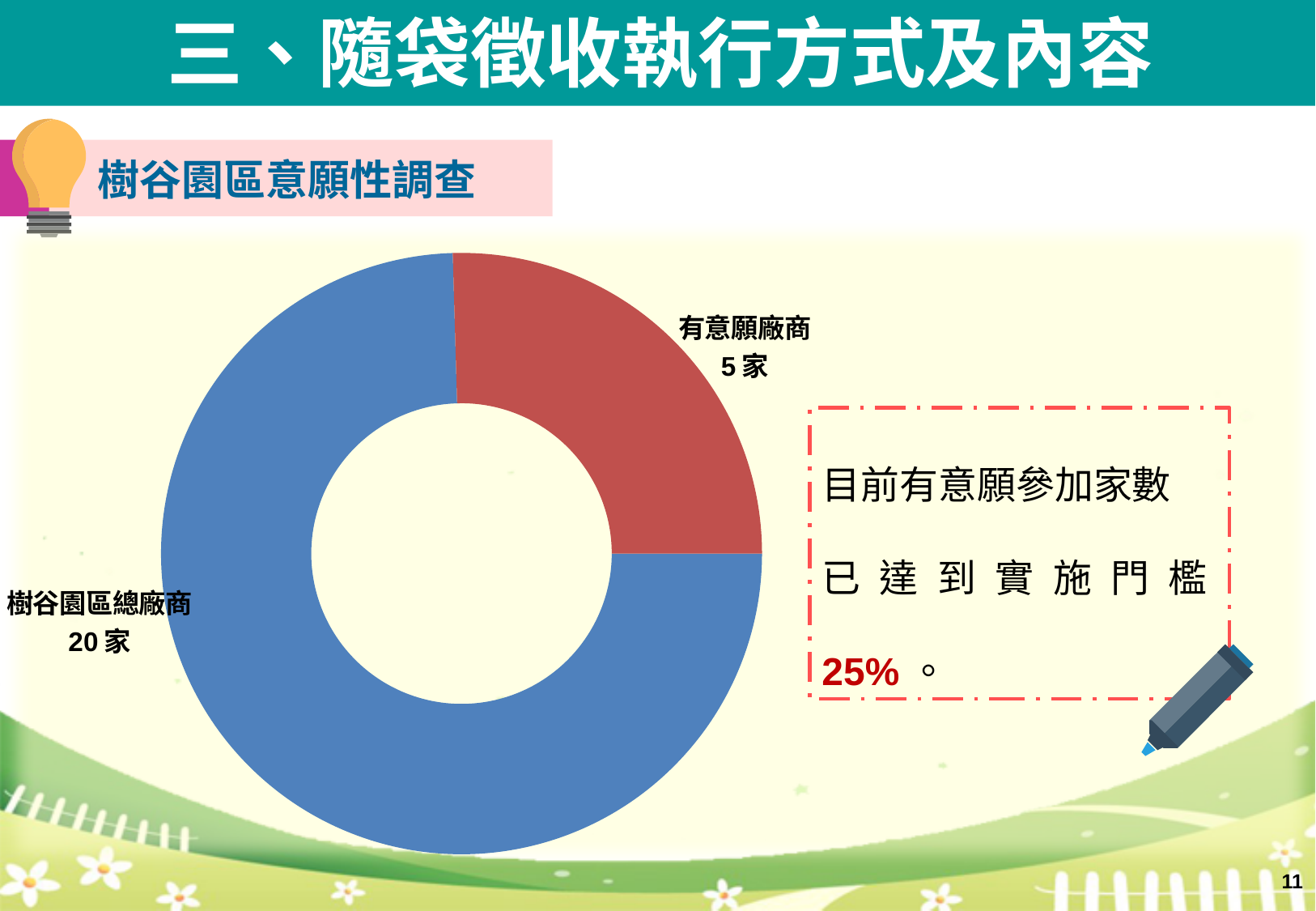

三、隨袋徵收執行方式及內容

樹谷園區意願性調查

### Chart

| Category |  |
|---|---|
| 新吉工業區總廠商 | 120.0 |
| 有意願廠商 | 41.0 |
目前有意願參加家數
已達到實施門檻25%。